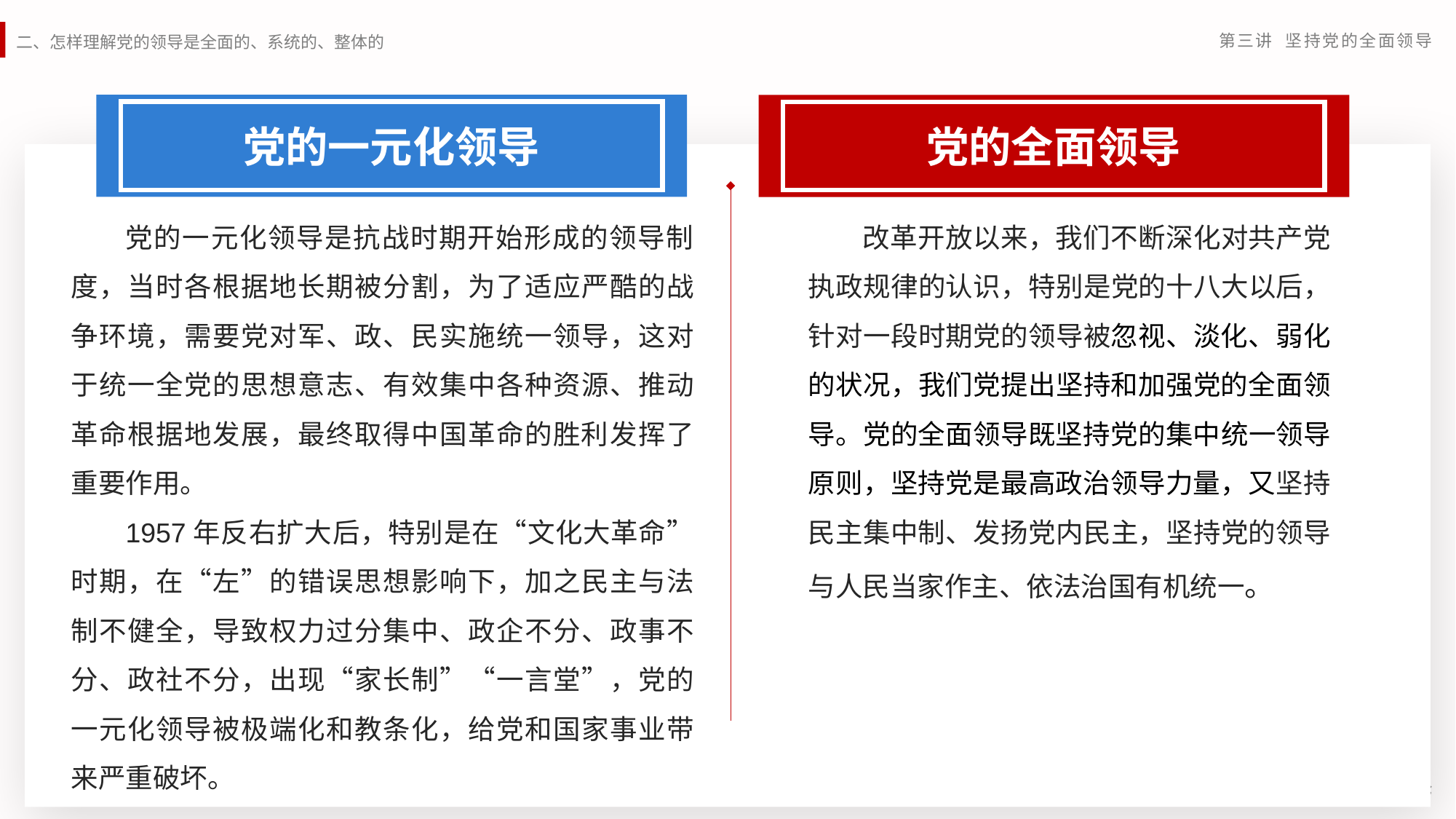

党的一元化领导
党的全面领导

党的一元化领导是抗战时期开始形成的领导制度，当时各根据地长期被分割，为了适应严酷的战争环境，需要党对军、政、民实施统一领导，这对于统一全党的思想意志、有效集中各种资源、推动革命根据地发展，最终取得中国革命的胜利发挥了重要作用。
1957年反右扩大后，特别是在“文化大革命”时期，在“左”的错误思想影响下，加之民主与法制不健全，导致权力过分集中、政企不分、政事不分、政社不分，出现“家长制”“一言堂”，党的一元化领导被极端化和教条化，给党和国家事业带来严重破坏。
改革开放以来，我们不断深化对共产党执政规律的认识，特别是党的十八大以后，针对一段时期党的领导被忽视、淡化、弱化的状况，我们党提出坚持和加强党的全面领导。党的全面领导既坚持党的集中统一领导原则，坚持党是最高政治领导力量，又坚持民主集中制、发扬党内民主，坚持党的领导与人民当家作主、依法治国有机统一。